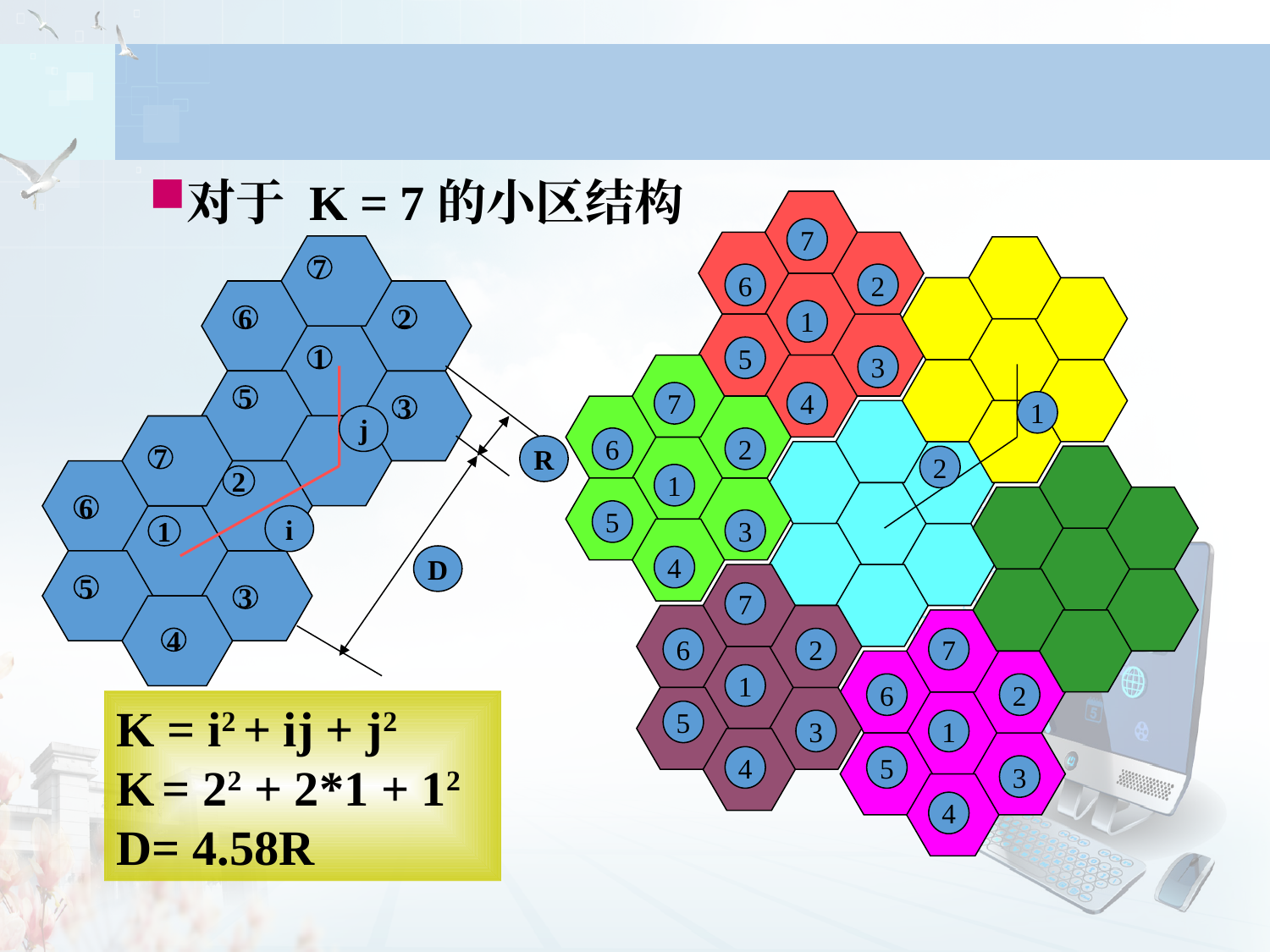

对于 K = 7的小区结构

7
6
2
1
5
3
4

7
6
2
1
5
3
4
1

2

7
6
2
1
5
3
4

7
6
2
1
5
3
4

7
6
2
1

5
3
j

R
7

2
6
i
1
D
5
3

4
K = i2 + ij + j2
K = 22 + 2*1 + 12
D= 4.58R